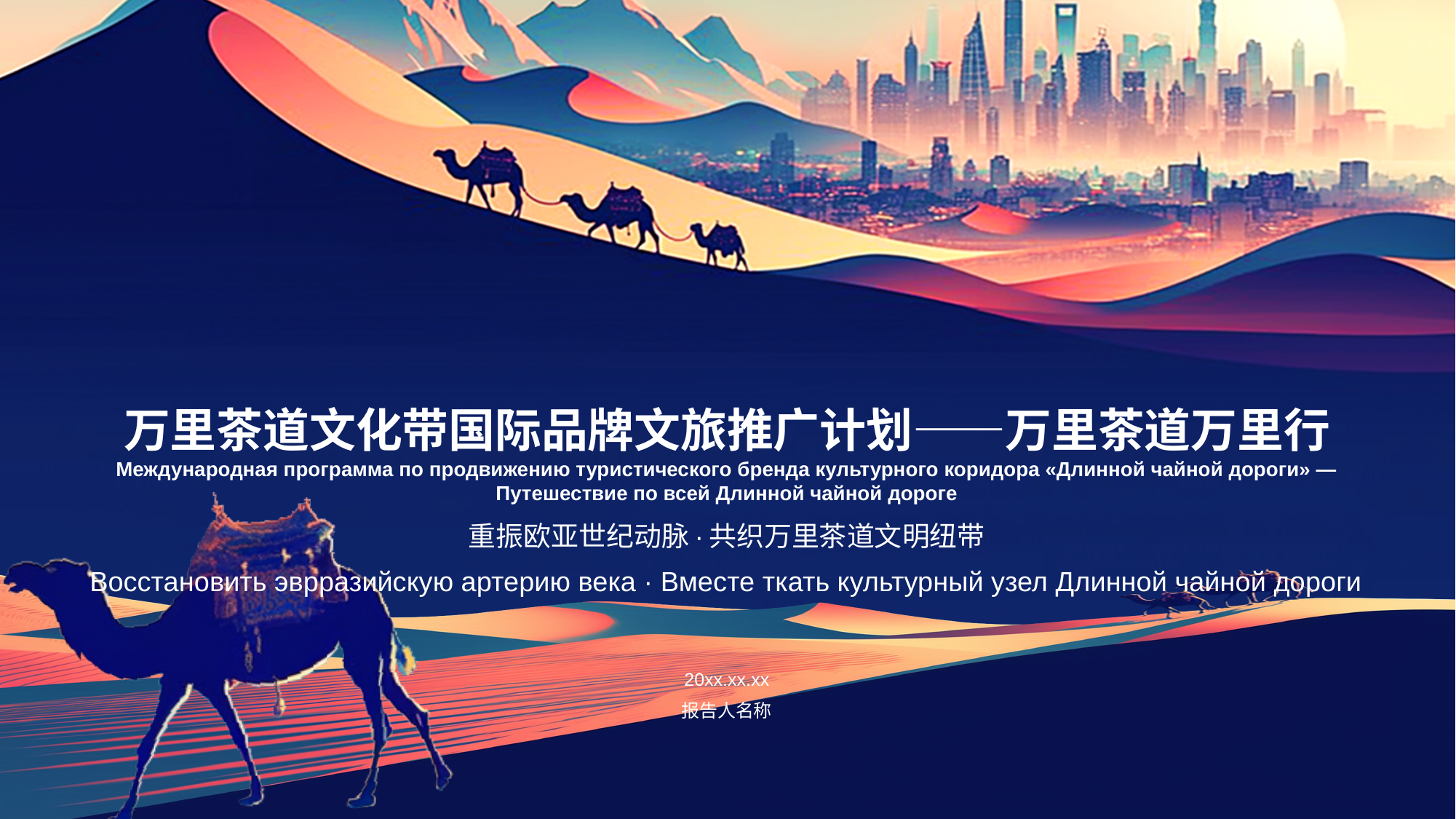

# 万里茶道文化带国际品牌文旅推广计划——万里茶道万里行 Международная программа по продвижению туристического бренда культурного коридора «Длинной чайной дороги» — Путешествие по всей Длинной чайной дороге
重振欧亚世纪动脉·共织万里茶道文明纽带
Восстановить эврразийскую артерию века · Вместе ткать культурный узел Длинной чайной дороги
20xx.xx.xx
报告人名称